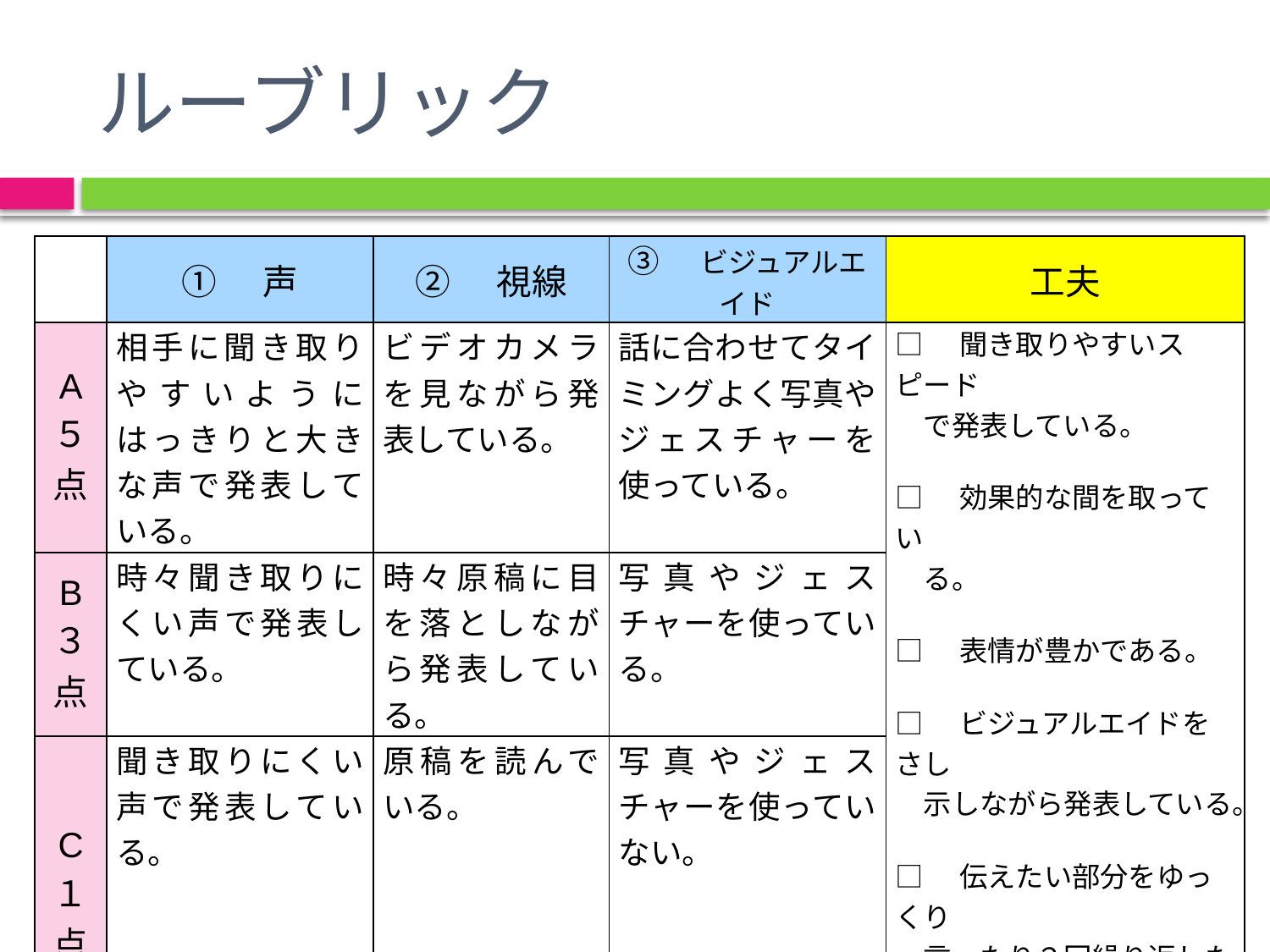

# ルーブリック
|  | ①　声 | ②　視線 | ③　ビジュアルエイド | 工夫 |
| --- | --- | --- | --- | --- |
| A ５点 | 相手に聞き取りやすいようにはっきりと大きな声で発表している。 | ビデオカメラを見ながら発表している。 | 話に合わせてタイミングよく写真やジェスチャーを使っている。 | □　聞き取りやすいスピード 　で発表している。 □　効果的な間を取ってい　 　る。 □　表情が豊かである。 □　ビジュアルエイドをさし 　示しながら発表している。 □　伝えたい部分をゆっくり 　言ったり２回繰り返したりし 　ている。 |
| B ３点 | 時々聞き取りにくい声で発表している。 | 時々原稿に目を落としながら発表している。 | 写真やジェスチャーを使っている。 |  |
| C １点 | 聞き取りにくい声で発表している。 | 原稿を読んでいる。 | 写真やジェスチャーを使っていない。 |  |